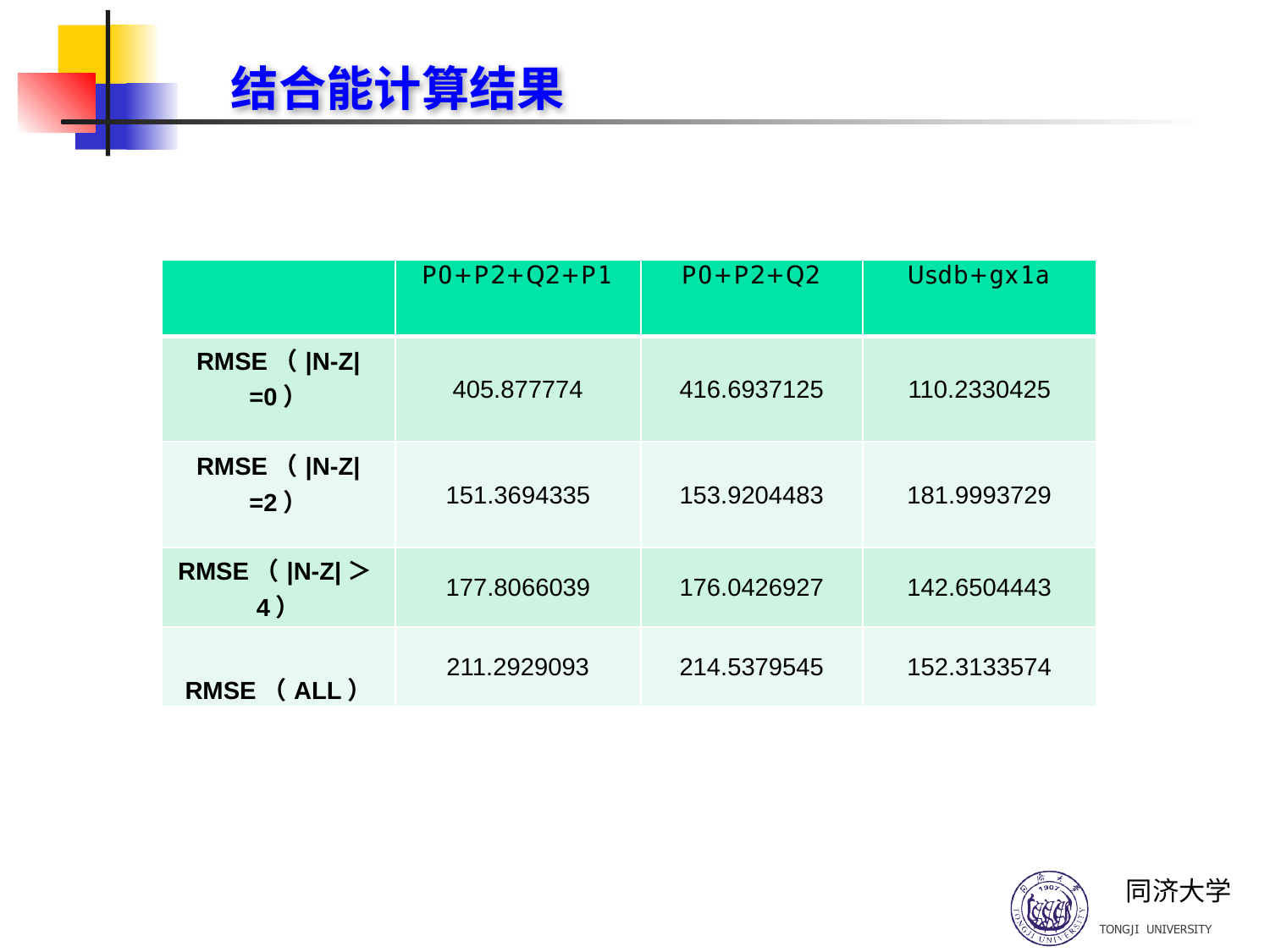

# 结合能计算结果
|  | P0+P2+Q2+P1 | P0+P2+Q2 | Usdb+gx1a |
| --- | --- | --- | --- |
| RMSE（|N-Z|=0） | 405.877774 | 416.6937125 | 110.2330425 |
| RMSE（|N-Z|=2） | 151.3694335 | 153.9204483 | 181.9993729 |
| RMSE（|N-Z|＞4） | 177.8066039 | 176.0426927 | 142.6504443 |
| RMSE（ALL） | 211.2929093 | 214.5379545 | 152.3133574 |